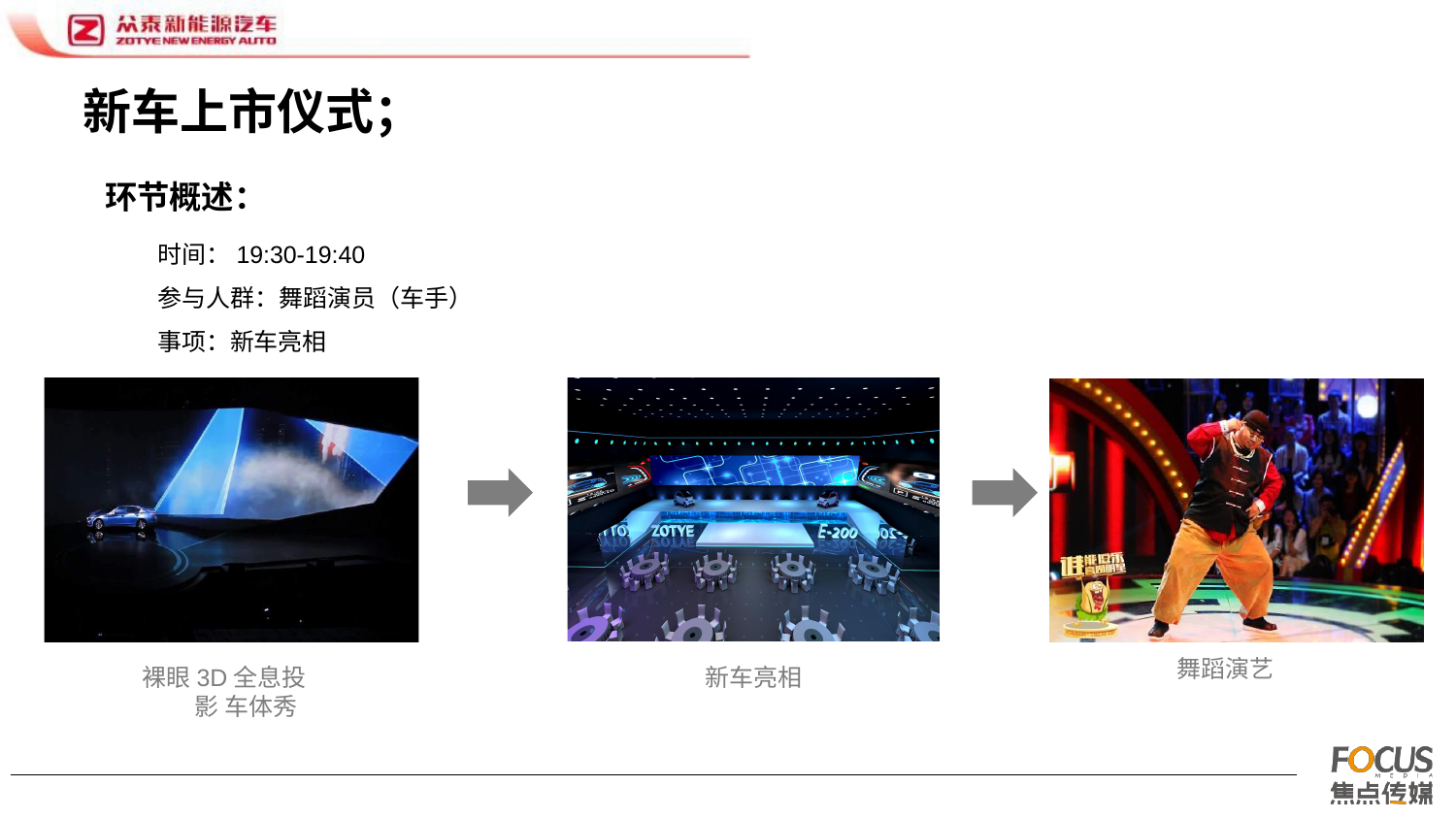

# 新车上市仪式；
环节概述：
时间：19:30-19:40
参与人群：舞蹈演员（车手）
事项：新车亮相

舞蹈演艺
裸眼3D全息投影 车体秀
新车亮相